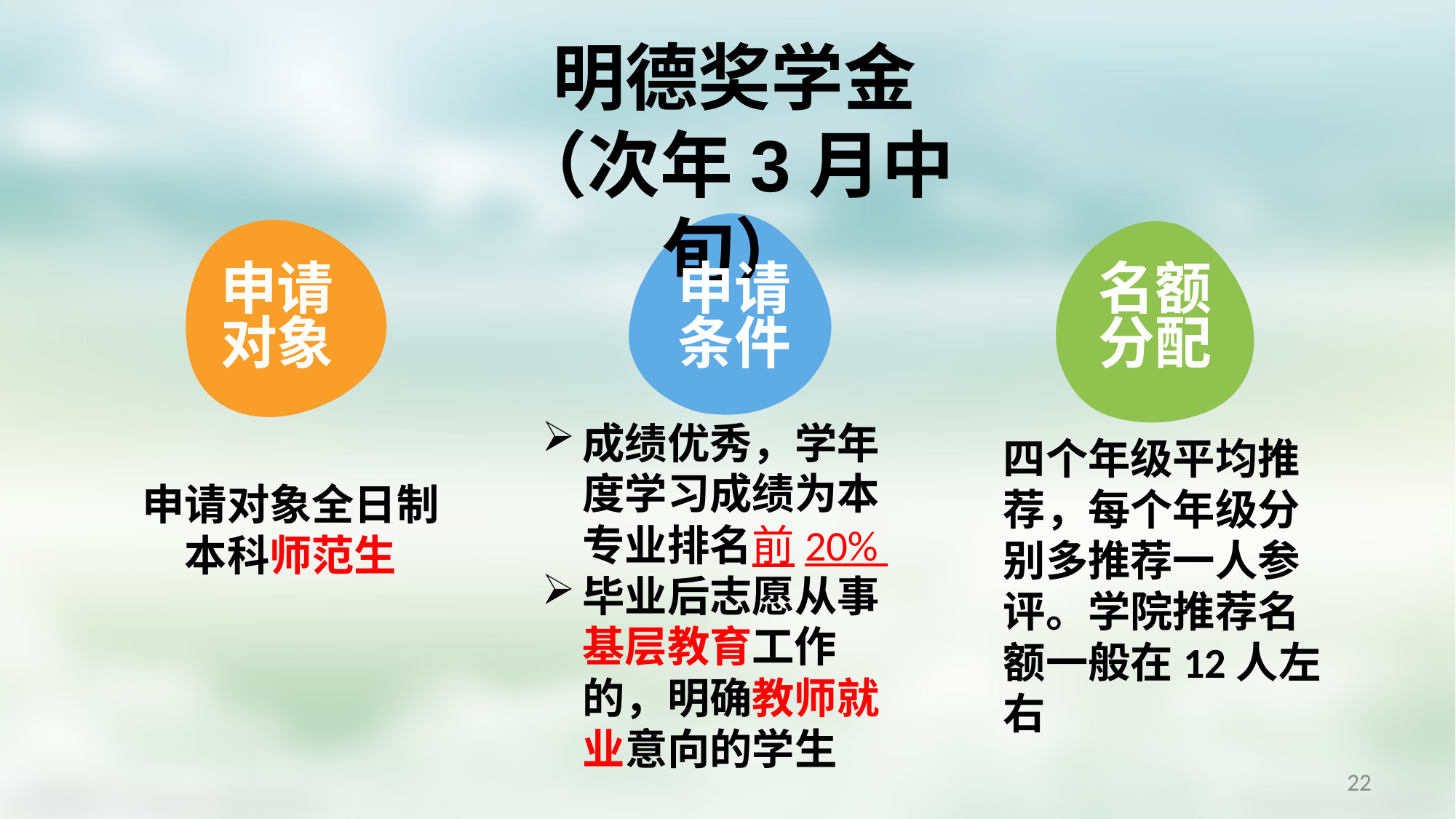

明德奖学金
（次年3月中旬）

申请
对象
申请
条件
名额
分配
成绩优秀，学年度学习成绩为本专业排名前20%
毕业后志愿从事基层教育工作的，明确教师就业意向的学生
四个年级平均推荐，每个年级分别多推荐一人参评。学院推荐名额一般在12人左右
申请对象全日制本科师范生
22